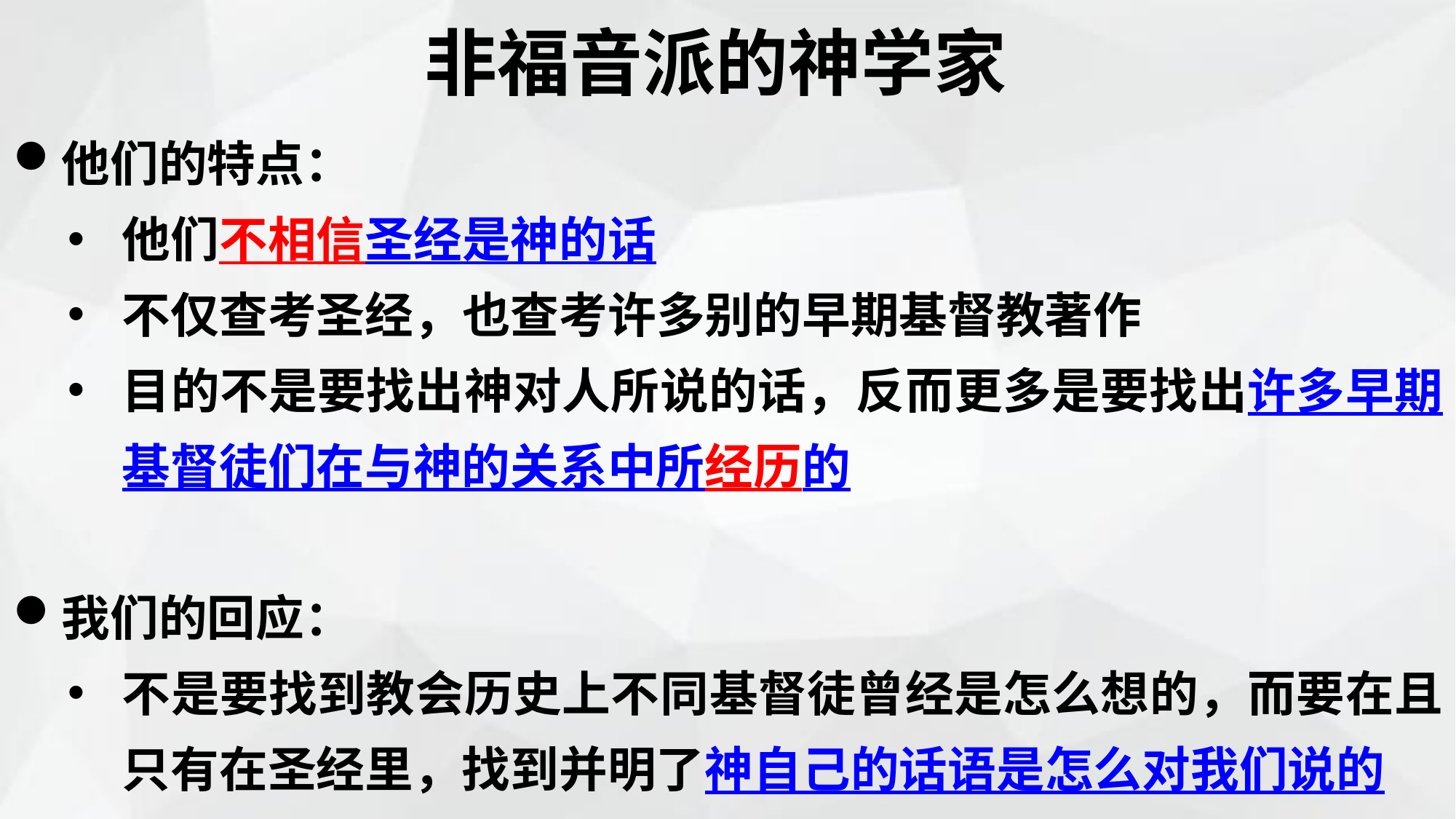

非福音派的神学家
他们的特点：
他们不相信圣经是神的话
不仅查考圣经，也查考许多别的早期基督教著作
目的不是要找出神对人所说的话，反而更多是要找出许多早期基督徒们在与神的关系中所经历的

我们的回应：
不是要找到教会历史上不同基督徒曾经是怎么想的，而要在且只有在圣经里，找到并明了神自己的话语是怎么对我们说的

8